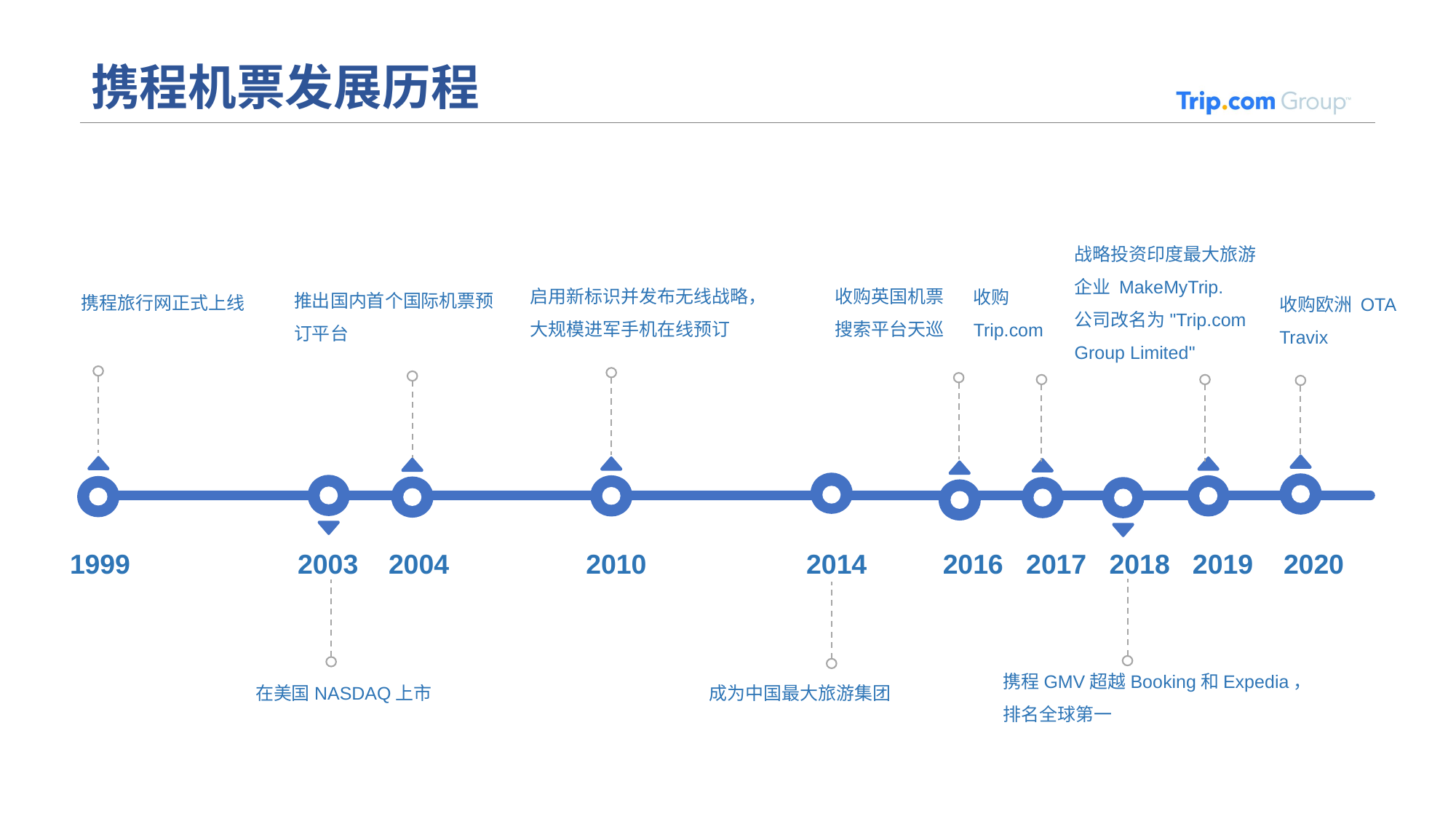

# 携程机票发展历程
战略投资印度最大旅游企业 MakeMyTrip.
公司改名为"Trip.com Group Limited"
启用新标识并发布无线战略，
大规模进军手机在线预订
收购英国机票搜索平台天巡
收购
Trip.com
推出国内首个国际机票预订平台
携程旅行网正式上线
收购欧洲 OTA
Travix

1999                      2003    2004                  2010                     2014          2016   2017   2018   2019    2020

携程GMV超越Booking和Expedia，
排名全球第一
成为中国最大旅游集团
在美国NASDAQ上市